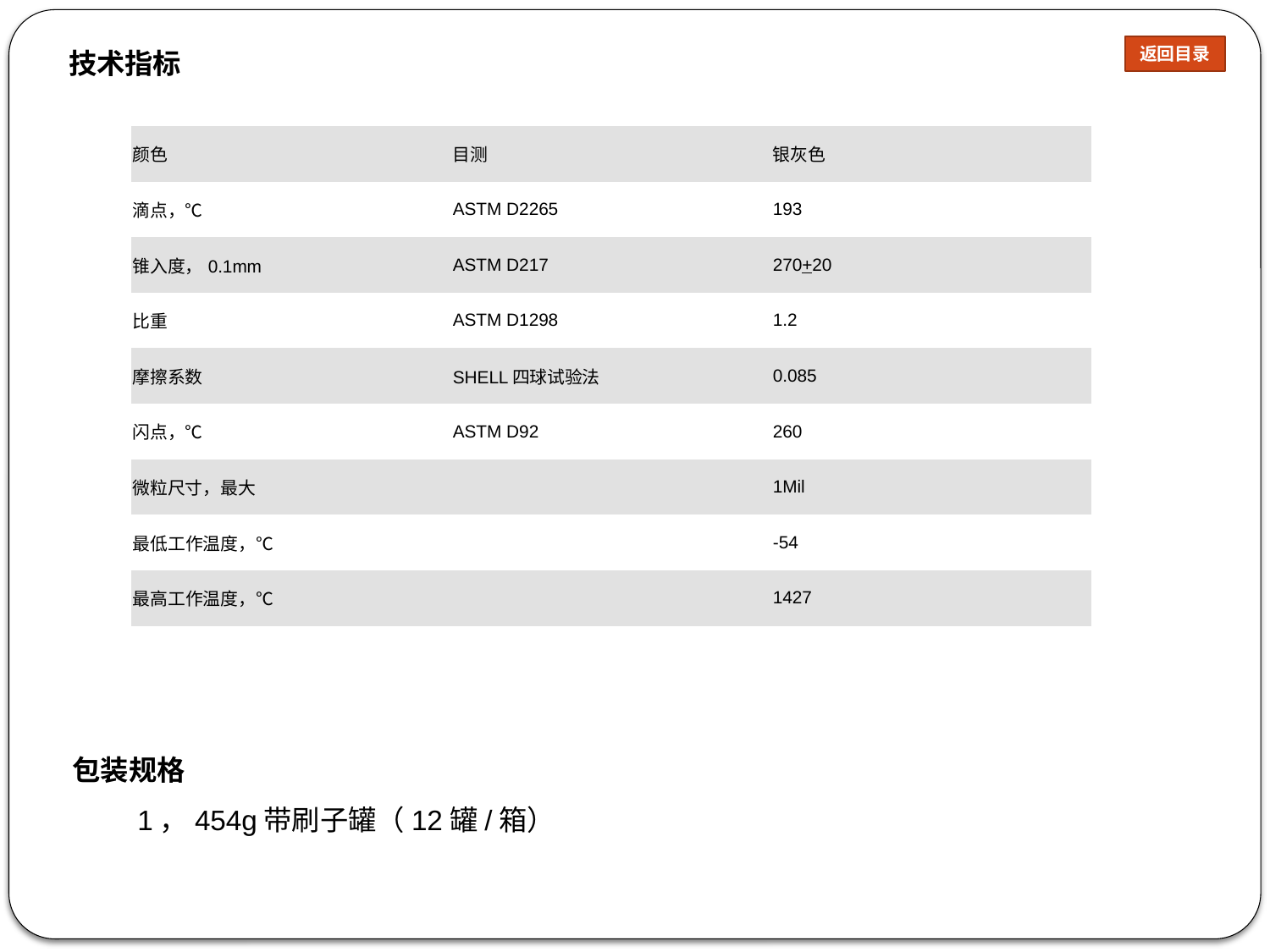

返回目录
技术指标
| 颜色 | 目测 | 银灰色 |
| --- | --- | --- |
| 滴点，℃ | ASTM D2265 | 193 |
| 锥入度，0.1mm | ASTM D217 | 270+20 |
| 比重 | ASTM D1298 | 1.2 |
| 摩擦系数 | SHELL四球试验法 | 0.085 |
| 闪点，℃ | ASTM D92 | 260 |
| 微粒尺寸，最大 |  | 1Mil |
| 最低工作温度，℃ |  | -54 |
| 最高工作温度，℃ |  | 1427 |

包装规格
1，454g带刷子罐（12罐/箱）